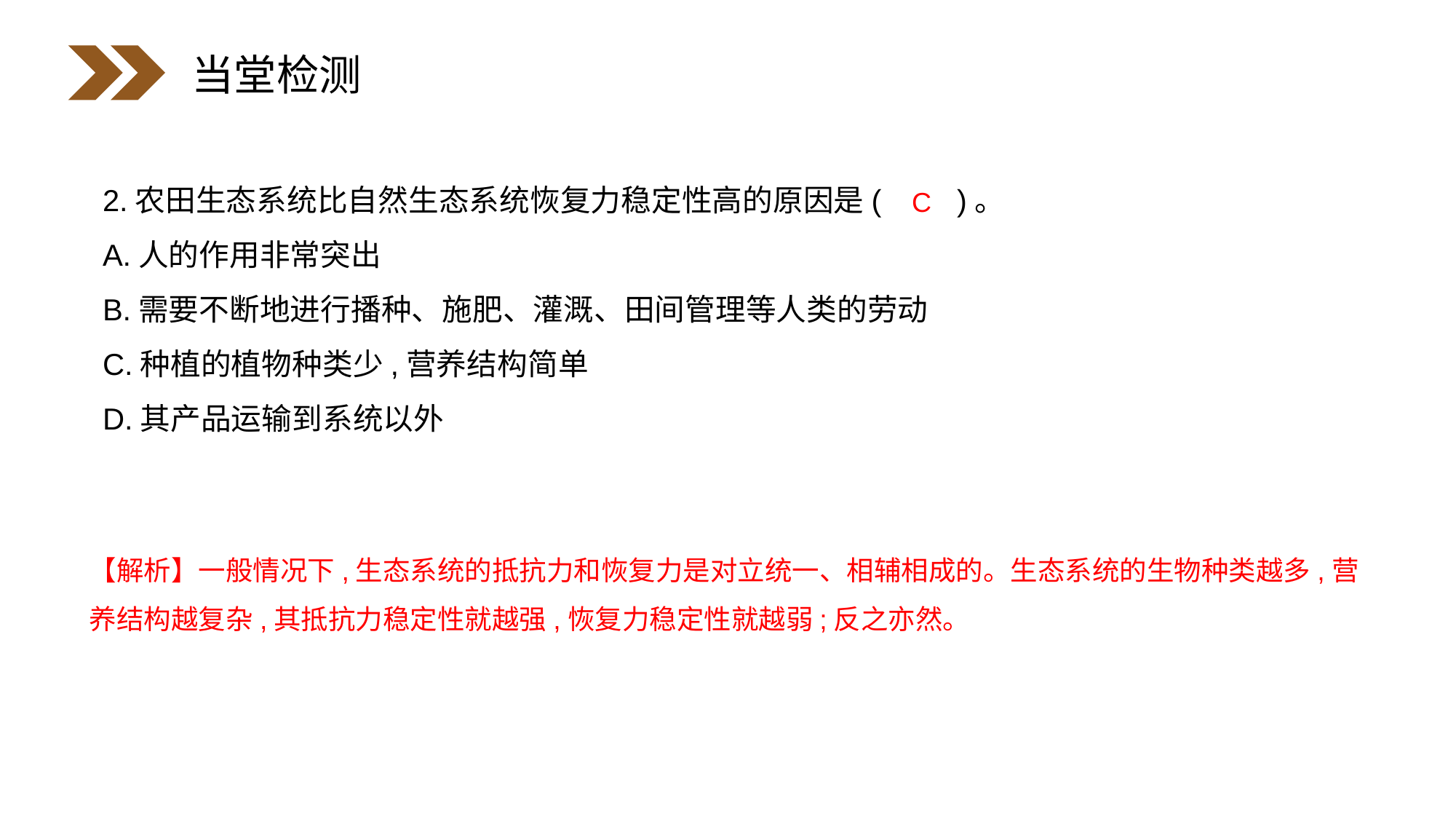

当堂检测
2.农田生态系统比自然生态系统恢复力稳定性高的原因是(　　)。
A.人的作用非常突出
B.需要不断地进行播种、施肥、灌溉、田间管理等人类的劳动
C.种植的植物种类少,营养结构简单
D.其产品运输到系统以外

C
【解析】一般情况下,生态系统的抵抗力和恢复力是对立统一、相辅相成的。生态系统的生物种类越多,营养结构越复杂,其抵抗力稳定性就越强,恢复力稳定性就越弱;反之亦然。